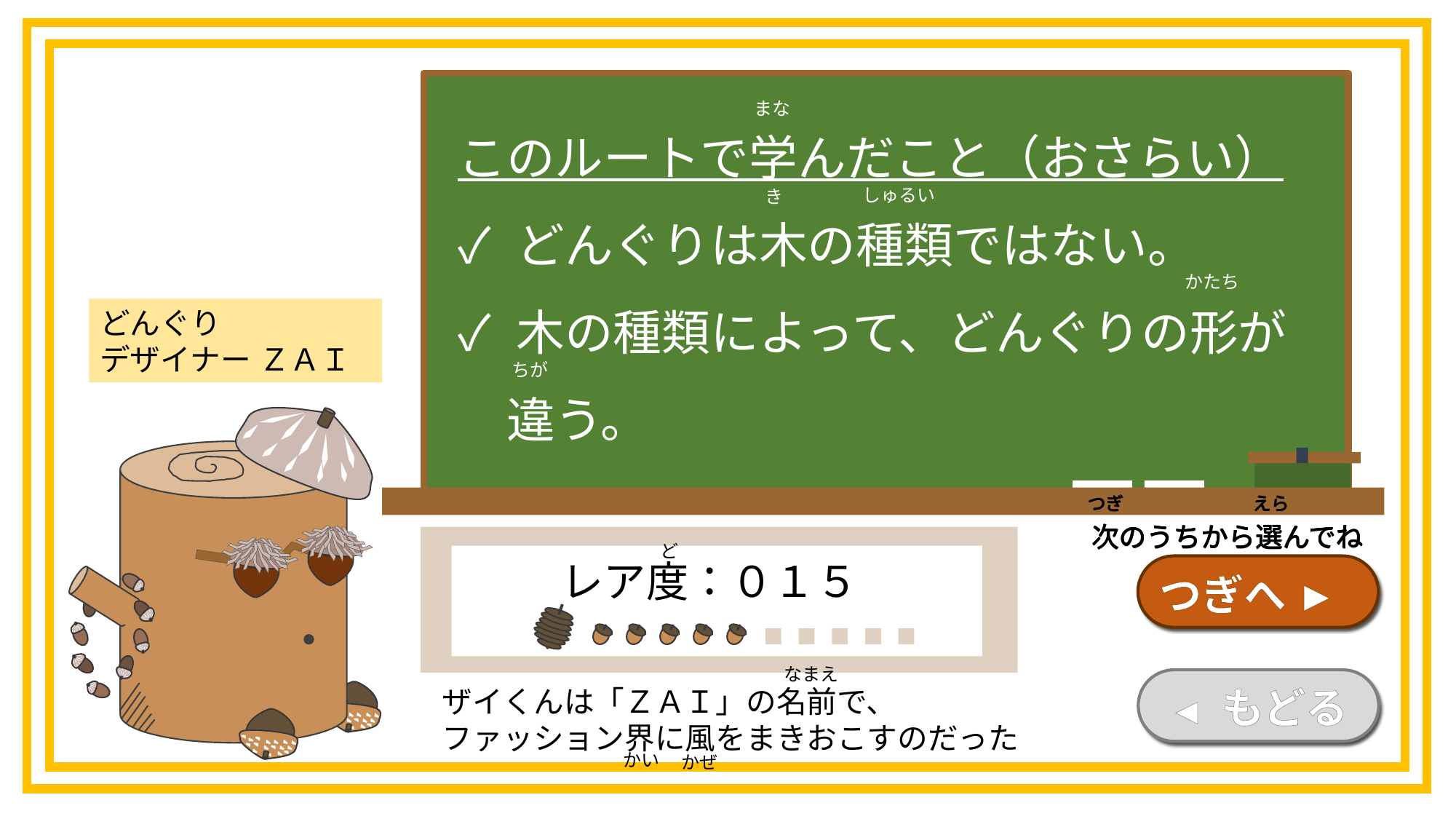

まな
このルートで学んだこと（おさらい）
✓ どんぐりは木の種類ではない。
✓ 木の種類によって、どんぐりの形が
　違う。
しゅるい
き
かたち
どんぐり
デザイナー ＺＡＩ
ちが

つぎ
えら
次のうちから選んでね
つぎ
えら
次のうちから選んでね
つぎ
えら
次のうちから選んでね
つぎ
えら
次のうちから選んでね

ど

レア度：０１５

つぎへ ►

なまえ

◄ もどる
ザイくんは「ＺＡＩ」の名前で、
ファッション界に風をまきおこすのだった
かい
かぜ